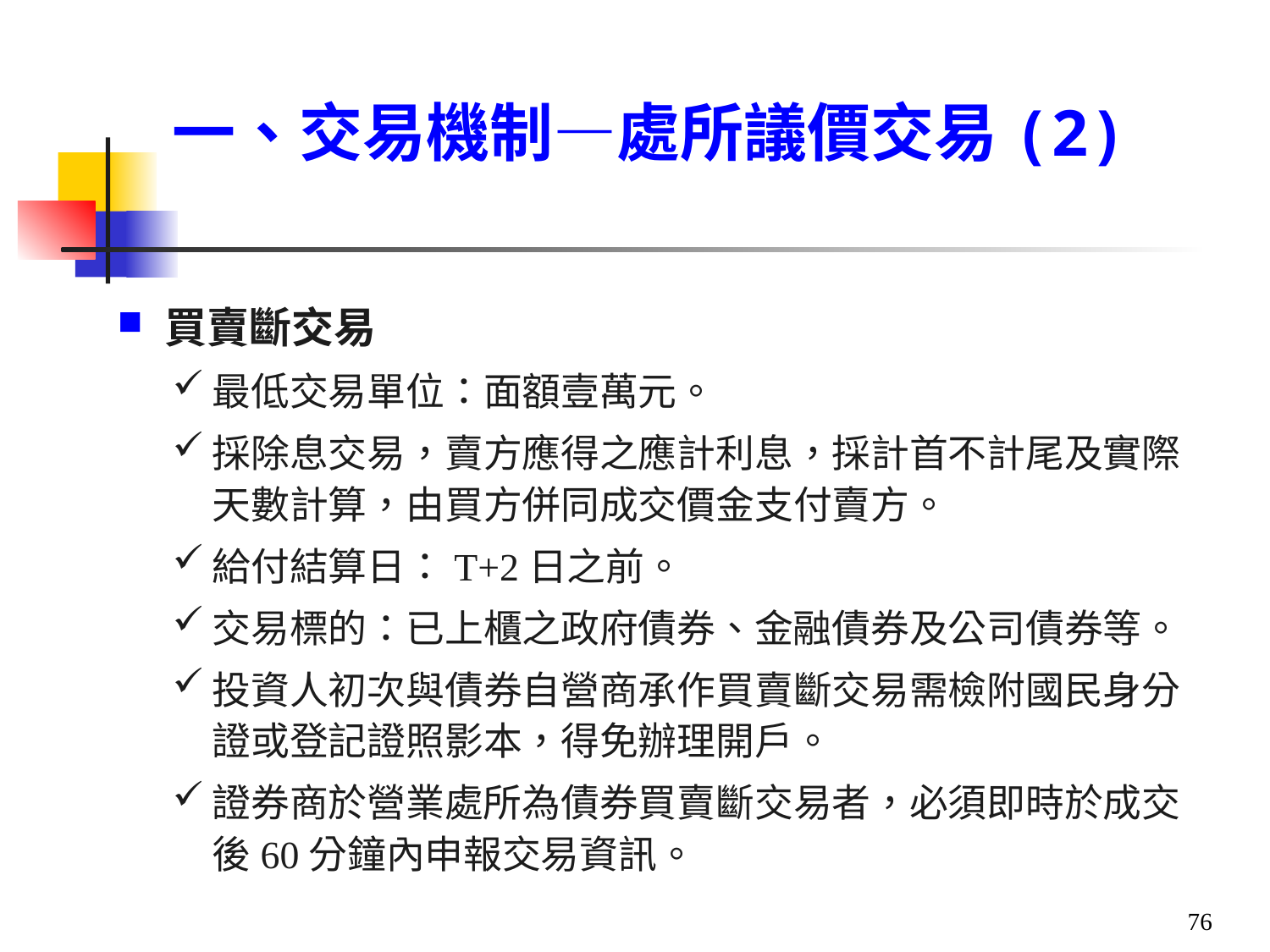

一、交易機制—處所議價交易(2)
買賣斷交易
最低交易單位：面額壹萬元。
採除息交易，賣方應得之應計利息，採計首不計尾及實際天數計算，由買方併同成交價金支付賣方。
給付結算日：T+2日之前。
交易標的：已上櫃之政府債券、金融債券及公司債券等。
投資人初次與債券自營商承作買賣斷交易需檢附國民身分證或登記證照影本，得免辦理開戶。
證券商於營業處所為債券買賣斷交易者，必須即時於成交後60分鐘內申報交易資訊。
76